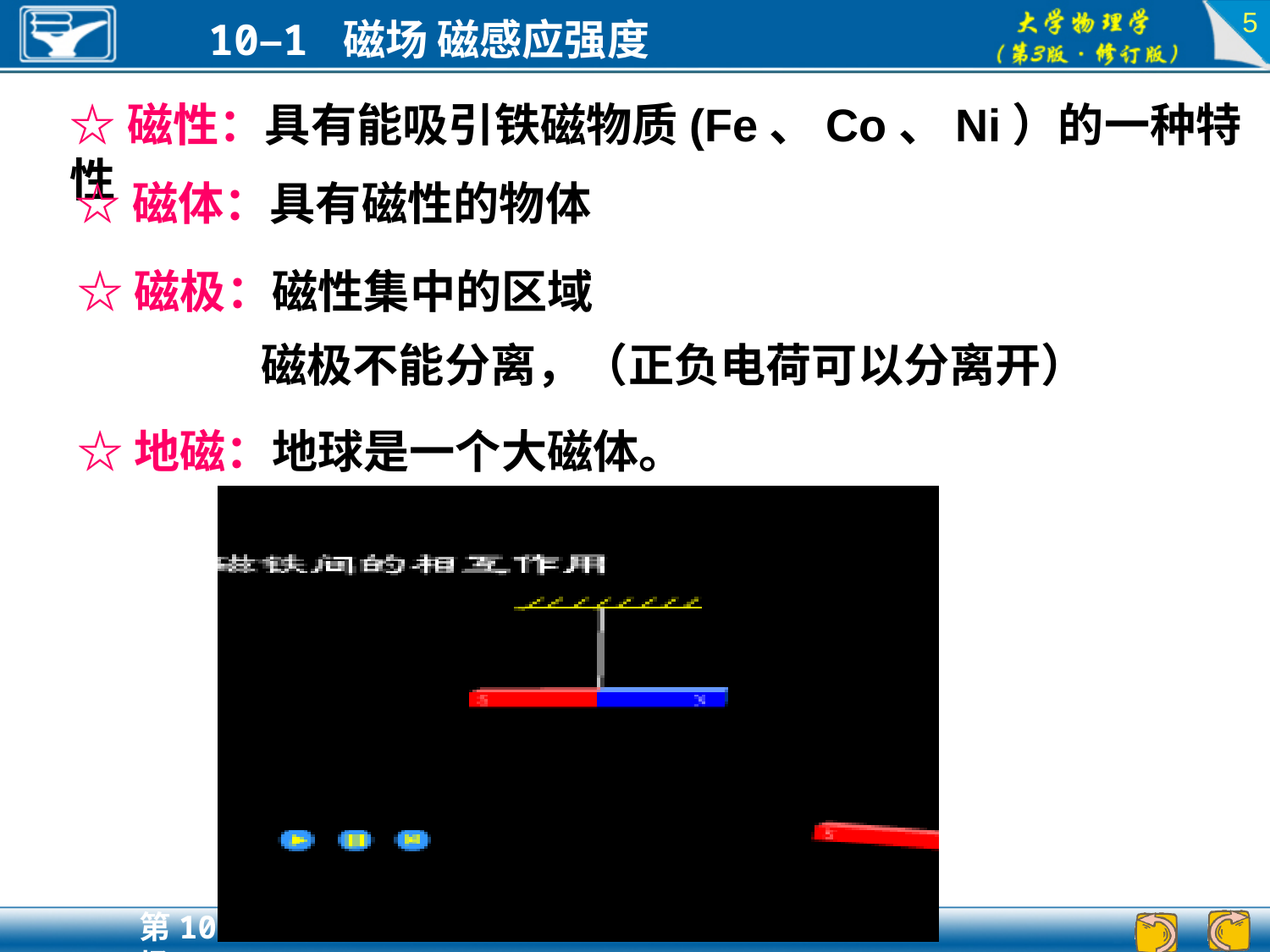

5
☆磁性：具有能吸引铁磁物质(Fe、Co、Ni）的一种特性
☆磁体：具有磁性的物体
☆磁极：磁性集中的区域
磁极不能分离，（正负电荷可以分离开）
☆地磁：地球是一个大磁体。